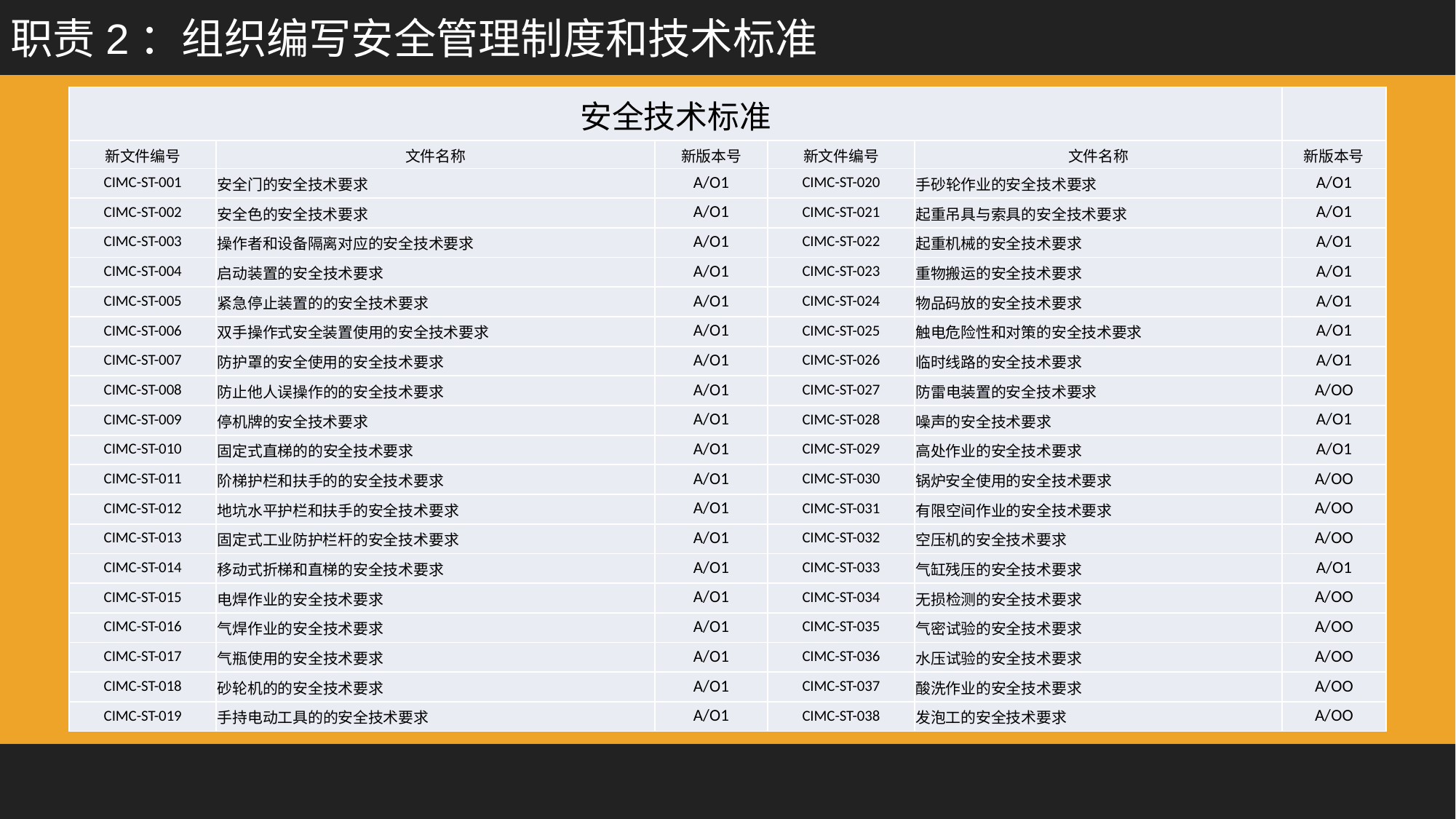

职责2：组织编写安全管理制度和技术标准
| 安全技术标准 |  |  |  |  |  |
| --- | --- | --- | --- | --- | --- |
| 新文件编号 | 文件名称 | 新版本号 | 新文件编号 | 文件名称 | 新版本号 |
| CIMC-ST-001 | 安全门的安全技术要求 | A/O1 | CIMC-ST-020 | 手砂轮作业的安全技术要求 | A/O1 |
| CIMC-ST-002 | 安全色的安全技术要求 | A/O1 | CIMC-ST-021 | 起重吊具与索具的安全技术要求 | A/O1 |
| CIMC-ST-003 | 操作者和设备隔离对应的安全技术要求 | A/O1 | CIMC-ST-022 | 起重机械的安全技术要求 | A/O1 |
| CIMC-ST-004 | 启动装置的安全技术要求 | A/O1 | CIMC-ST-023 | 重物搬运的安全技术要求 | A/O1 |
| CIMC-ST-005 | 紧急停止装置的的安全技术要求 | A/O1 | CIMC-ST-024 | 物品码放的安全技术要求 | A/O1 |
| CIMC-ST-006 | 双手操作式安全装置使用的安全技术要求 | A/O1 | CIMC-ST-025 | 触电危险性和对策的安全技术要求 | A/O1 |
| CIMC-ST-007 | 防护罩的安全使用的安全技术要求 | A/O1 | CIMC-ST-026 | 临时线路的安全技术要求 | A/O1 |
| CIMC-ST-008 | 防止他人误操作的的安全技术要求 | A/O1 | CIMC-ST-027 | 防雷电装置的安全技术要求 | A/OO |
| CIMC-ST-009 | 停机牌的安全技术要求 | A/O1 | CIMC-ST-028 | 噪声的安全技术要求 | A/O1 |
| CIMC-ST-010 | 固定式直梯的的安全技术要求 | A/O1 | CIMC-ST-029 | 高处作业的安全技术要求 | A/O1 |
| CIMC-ST-011 | 阶梯护栏和扶手的的安全技术要求 | A/O1 | CIMC-ST-030 | 锅炉安全使用的安全技术要求 | A/OO |
| CIMC-ST-012 | 地坑水平护栏和扶手的安全技术要求 | A/O1 | CIMC-ST-031 | 有限空间作业的安全技术要求 | A/OO |
| CIMC-ST-013 | 固定式工业防护栏杆的安全技术要求 | A/O1 | CIMC-ST-032 | 空压机的安全技术要求 | A/OO |
| CIMC-ST-014 | 移动式折梯和直梯的安全技术要求 | A/O1 | CIMC-ST-033 | 气缸残压的安全技术要求 | A/O1 |
| CIMC-ST-015 | 电焊作业的安全技术要求 | A/O1 | CIMC-ST-034 | 无损检测的安全技术要求 | A/OO |
| CIMC-ST-016 | 气焊作业的安全技术要求 | A/O1 | CIMC-ST-035 | 气密试验的安全技术要求 | A/OO |
| CIMC-ST-017 | 气瓶使用的安全技术要求 | A/O1 | CIMC-ST-036 | 水压试验的安全技术要求 | A/OO |
| CIMC-ST-018 | 砂轮机的的安全技术要求 | A/O1 | CIMC-ST-037 | 酸洗作业的安全技术要求 | A/OO |
| CIMC-ST-019 | 手持电动工具的的安全技术要求 | A/O1 | CIMC-ST-038 | 发泡工的安全技术要求 | A/OO |